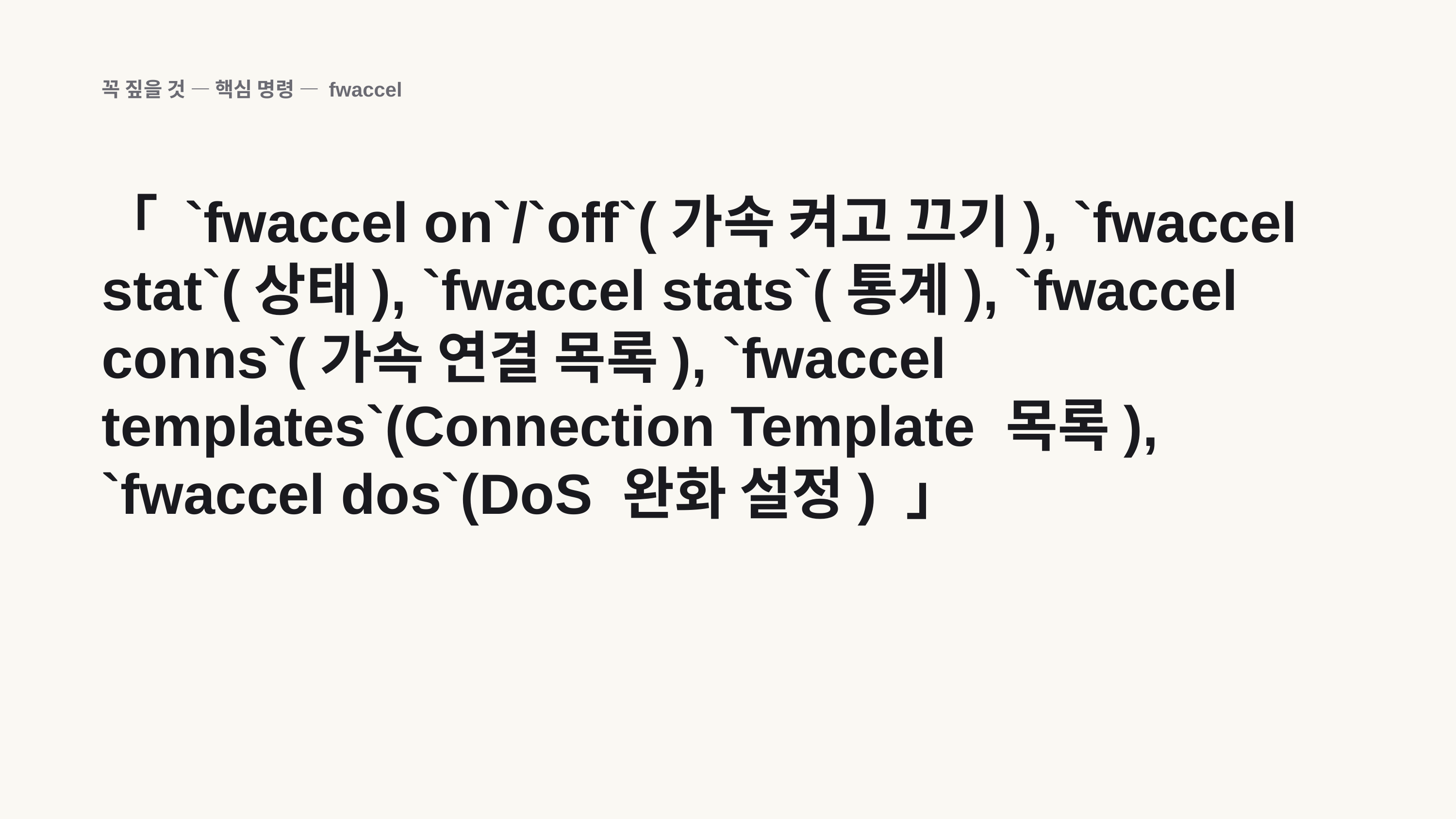

꼭 짚을 것 — 핵심 명령 — fwaccel
「 `fwaccel on`/`off`(가속 켜고 끄기), `fwaccel stat`(상태), `fwaccel stats`(통계), `fwaccel conns`(가속 연결 목록), `fwaccel templates`(Connection Template 목록), `fwaccel dos`(DoS 완화 설정) 」